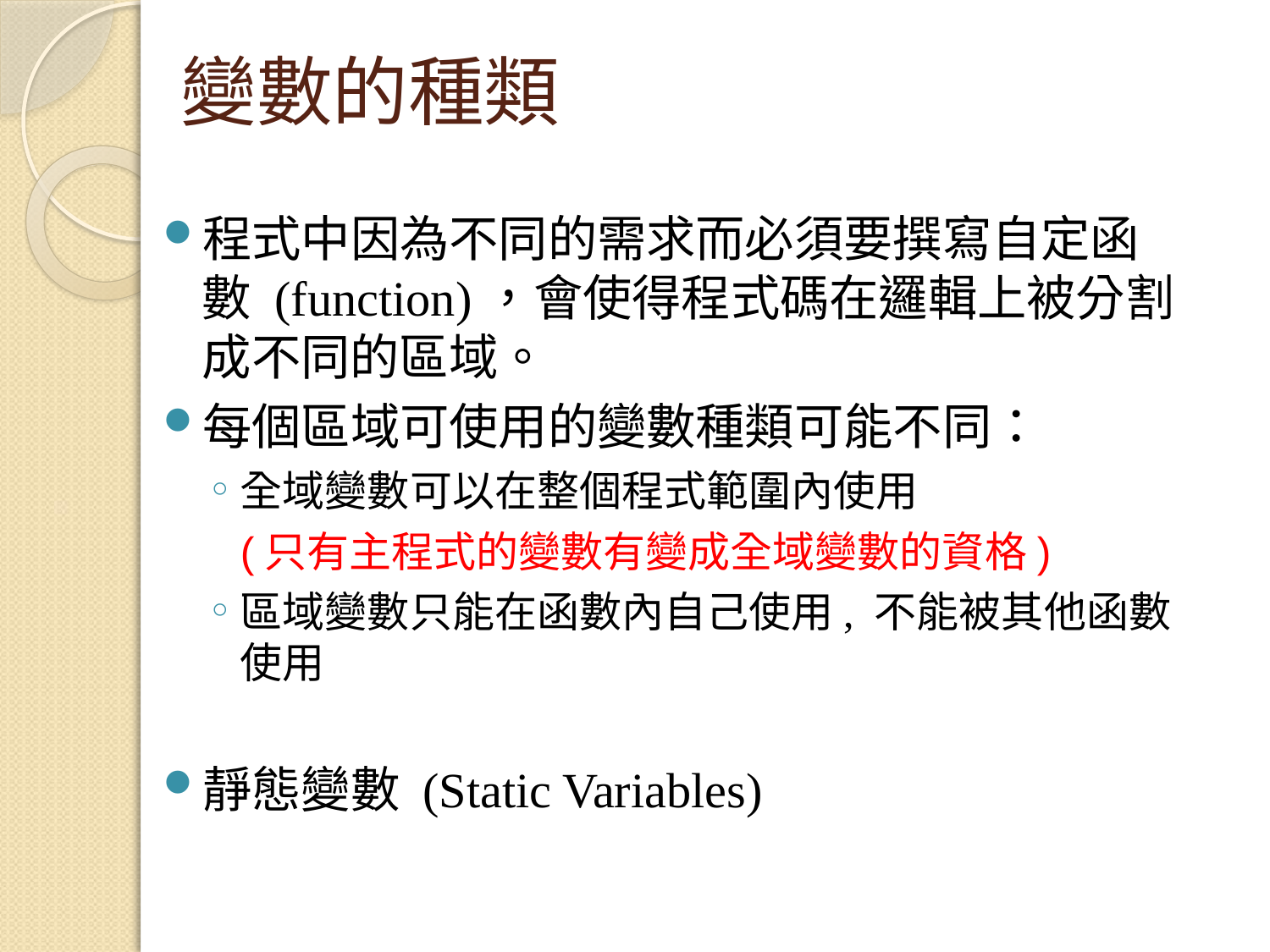

# 變數的種類
程式中因為不同的需求而必須要撰寫自定函數 (function)，會使得程式碼在邏輯上被分割成不同的區域。
每個區域可使用的變數種類可能不同：
全域變數可以在整個程式範圍內使用
	(只有主程式的變數有變成全域變數的資格)
區域變數只能在函數內自己使用, 不能被其他函數使用

靜態變數 (Static Variables)